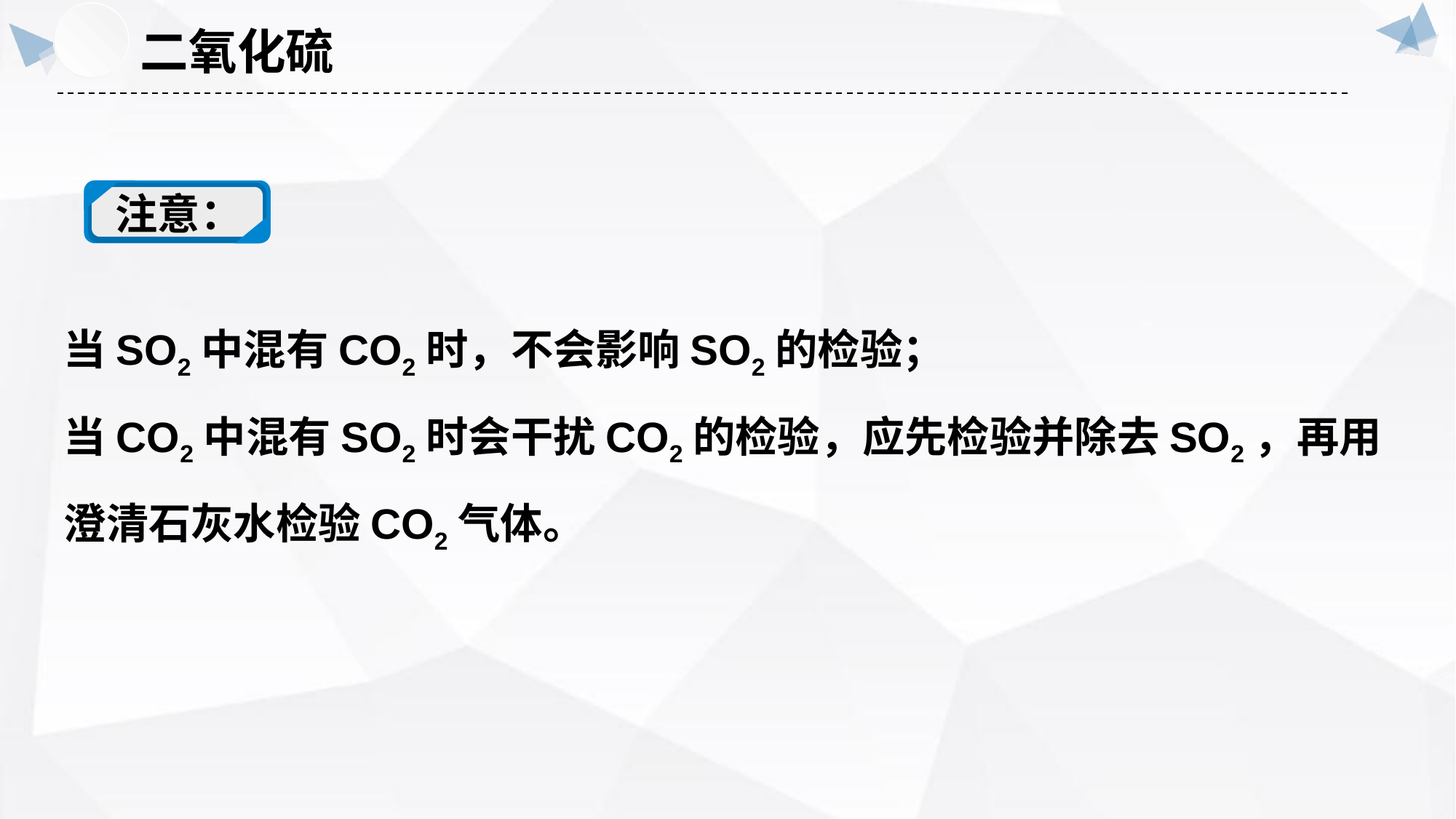

二氧化硫

注意：

当SO2中混有CO2时，不会影响SO2的检验；
当CO2中混有SO2时会干扰CO2的检验，应先检验并除去SO2，再用澄清石灰水检验CO2气体。